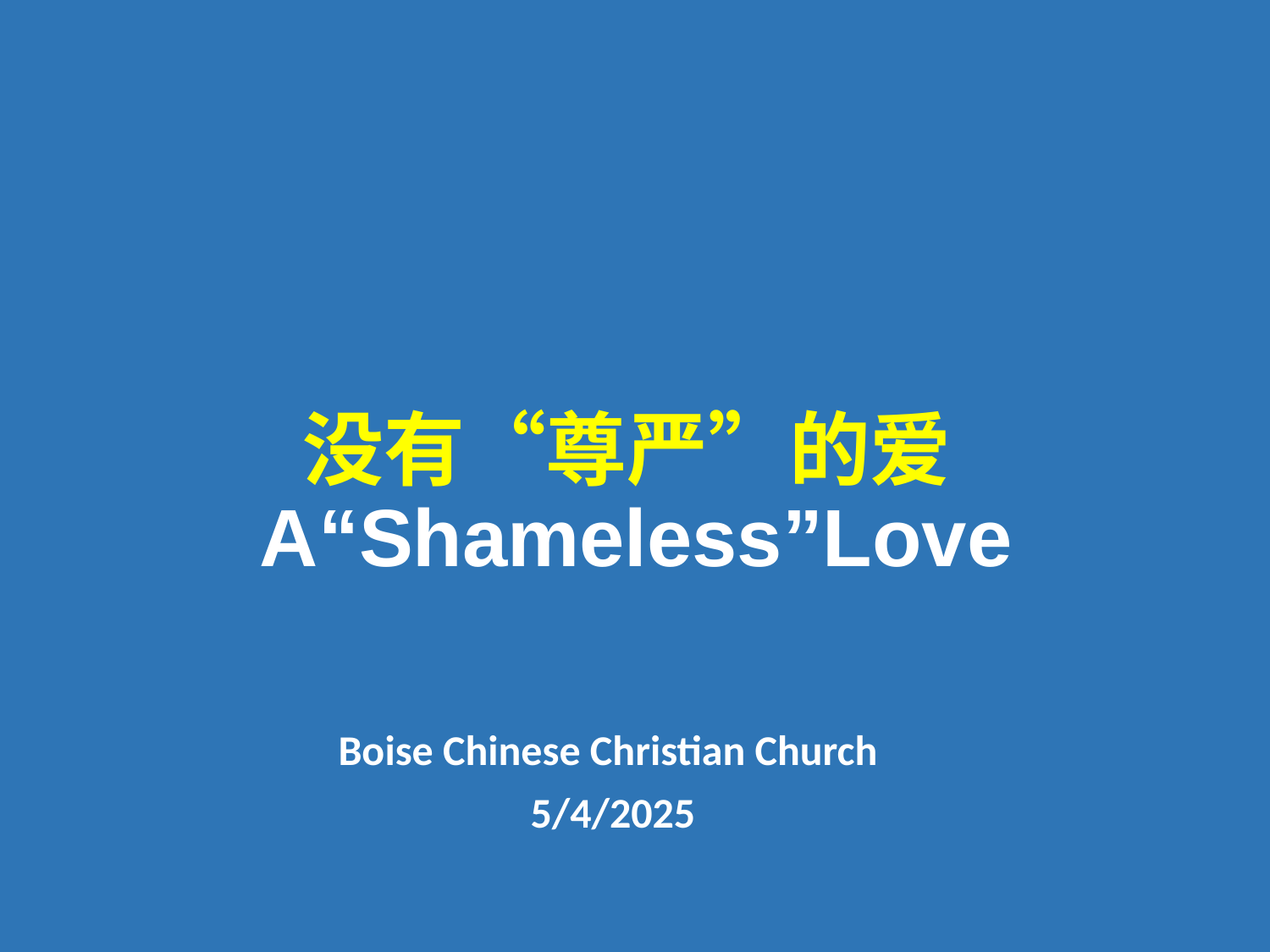

# 没有“尊严”的爱 A“Shameless”Love
Boise Chinese Christian Church
5/4/2025